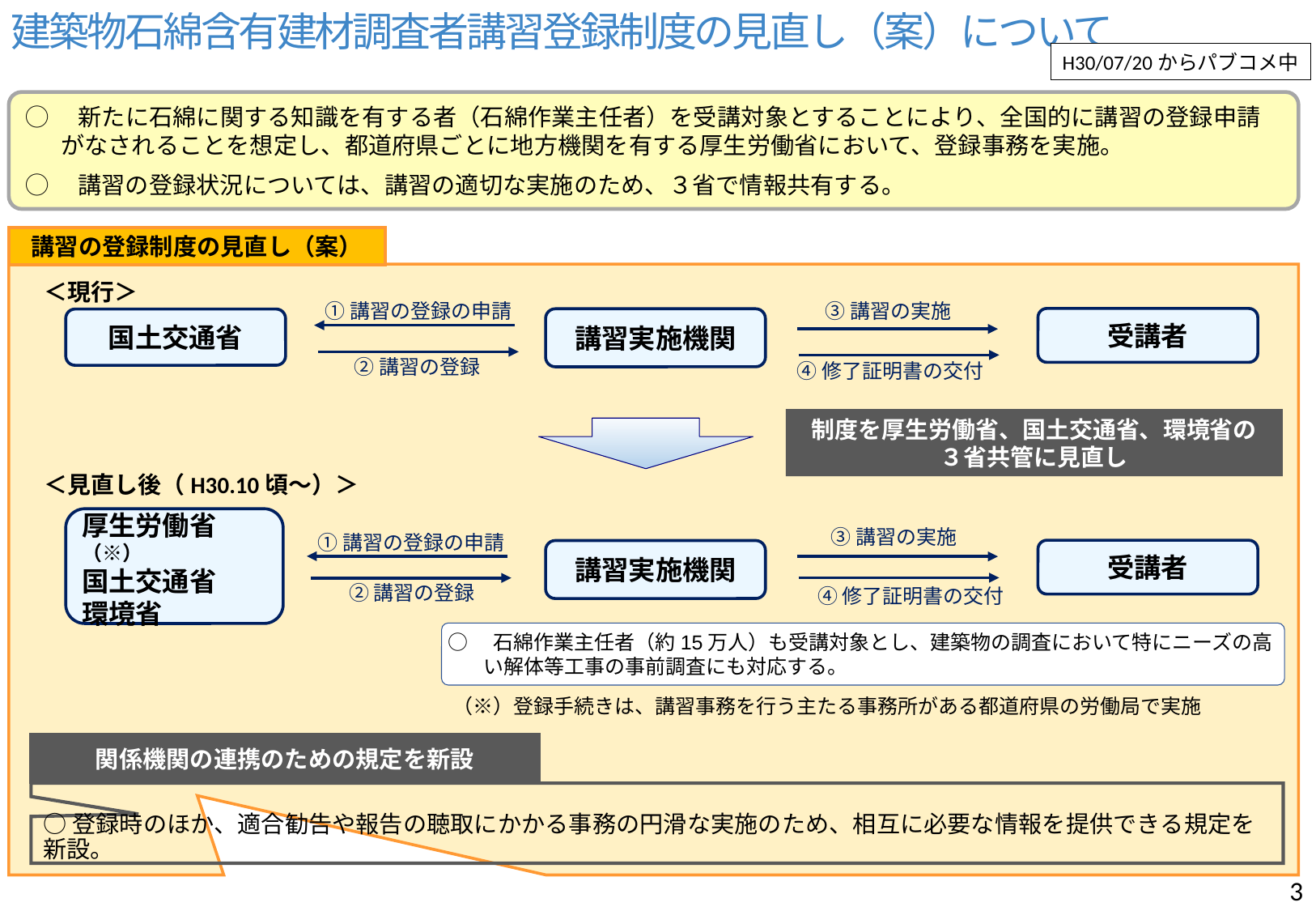

建築物石綿含有建材調査者講習登録制度の見直し（案）について

H30/07/20からパブコメ中
◯　新たに石綿に関する知識を有する者（石綿作業主任者）を受講対象とすることにより、全国的に講習の登録申請がなされることを想定し、都道府県ごとに地方機関を有する厚生労働省において、登録事務を実施。
◯　講習の登録状況については、講習の適切な実施のため、３省で情報共有する。
講習の登録制度の見直し（案）

＜現行＞
③講習の実施
①講習の登録の申請

受講者
国土交通省
講習実施機関
②講習の登録
④修了証明書の交付
制度を厚生労働省、国土交通省、環境省の
３省共管に見直し

＜見直し後（H30.10頃～）＞

厚生労働省（※）
国土交通省
環境省
③講習の実施
①講習の登録の申請

受講者
講習実施機関
②講習の登録
④修了証明書の交付
○　石綿作業主任者（約15万人）も受講対象とし、建築物の調査において特にニーズの高い解体等工事の事前調査にも対応する。
（※）登録手続きは、講習事務を行う主たる事務所がある都道府県の労働局で実施
関係機関の連携のための規定を新設
○登録時のほか、適合勧告や報告の聴取にかかる事務の円滑な実施のため、相互に必要な情報を提供できる規定を新設。
3